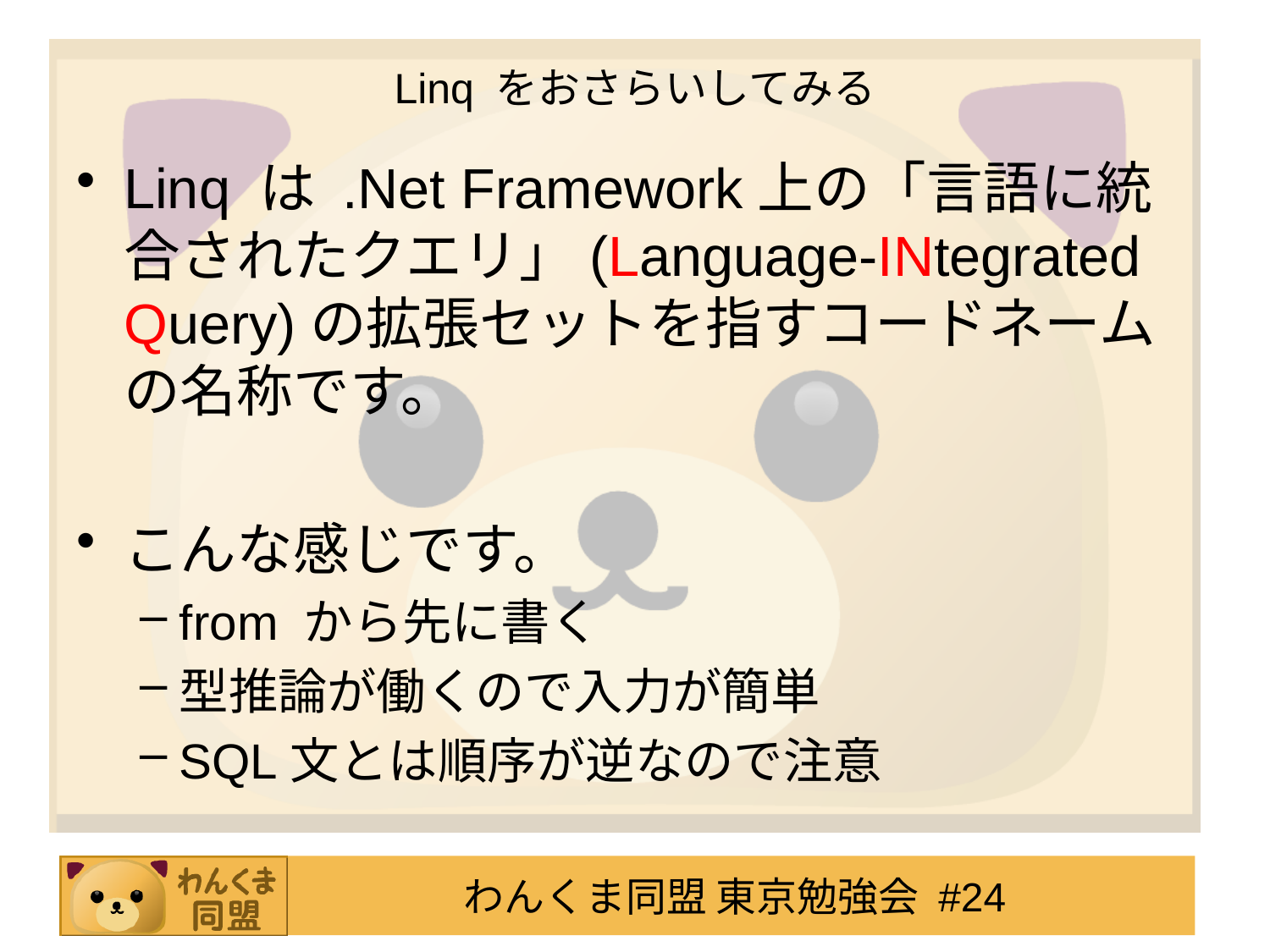

# Linq をおさらいしてみる
Linq は .Net Framework上の「言語に統合されたクエリ」(Language-INtegrated Query)の拡張セットを指すコードネームの名称です。

こんな感じです。
from から先に書く
型推論が働くので入力が簡単
SQL文とは順序が逆なので注意